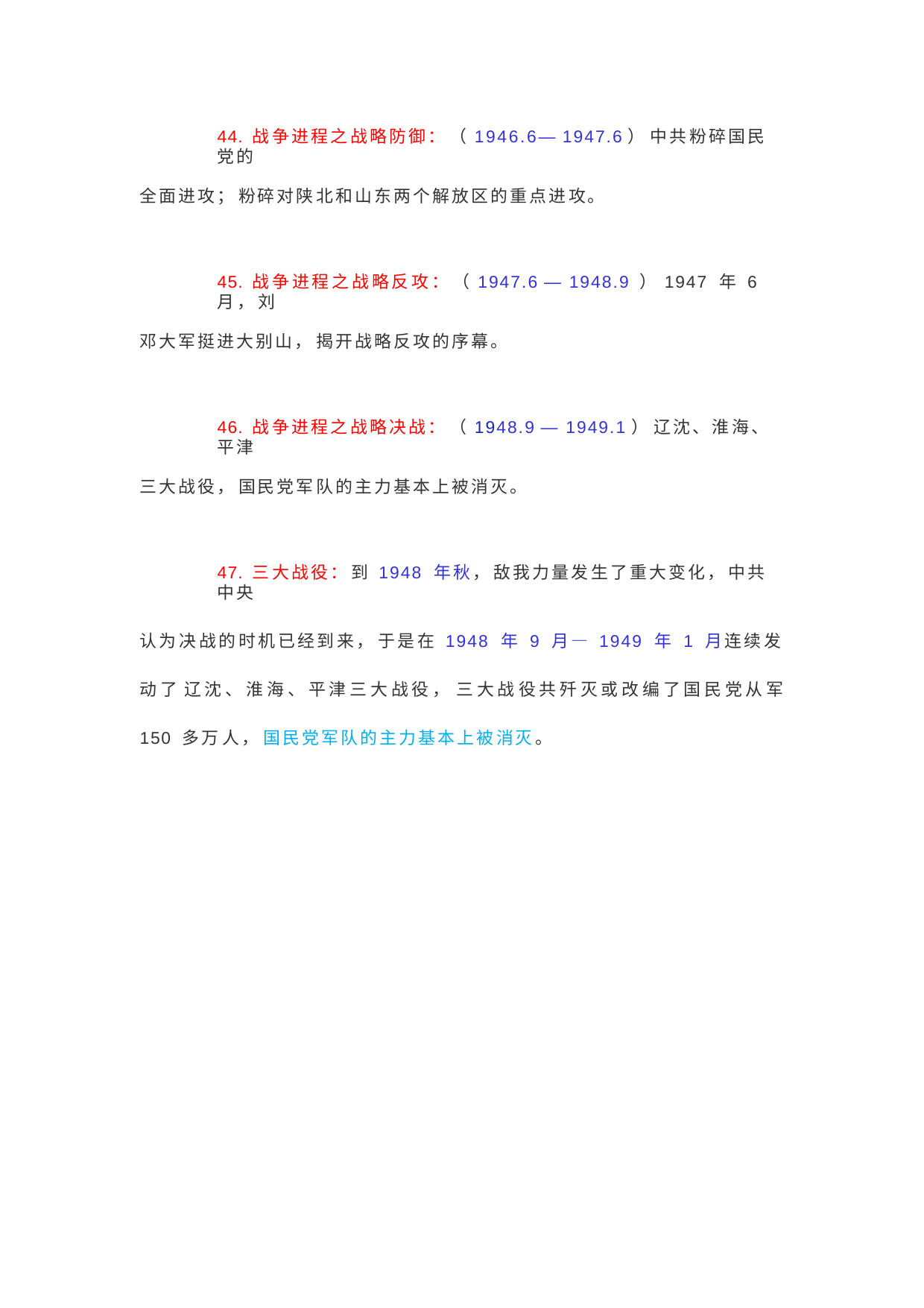

44. 战争进程之战略防御： （ 1946.6— 1947.6） 中共粉碎国民党的

全面进攻； 粉碎对陕北和山东两个解放区的重点进攻。
45. 战争进程之战略反攻： （ 1947.6 — 1948.9 ） 1947 年 6 月， 刘

邓大军挺进大别山， 揭开战略反攻的序幕。
46. 战争进程之战略决战： （ 1948.9 — 1949.1） 辽沈、淮海、平津

三大战役， 国民党军队的主力基本上被消灭。
47. 三大战役： 到 1948 年秋， 敌我力量发生了重大变化， 中共中央
认为决战的时机已经到来， 于是在 1948 年 9 月— 1949 年 1 月连续发动了 辽沈、淮海、平津三大战役， 三大战役共歼灭或改编了国民党从军 150 多万 人， 国民党军队的主力基本上被消灭。